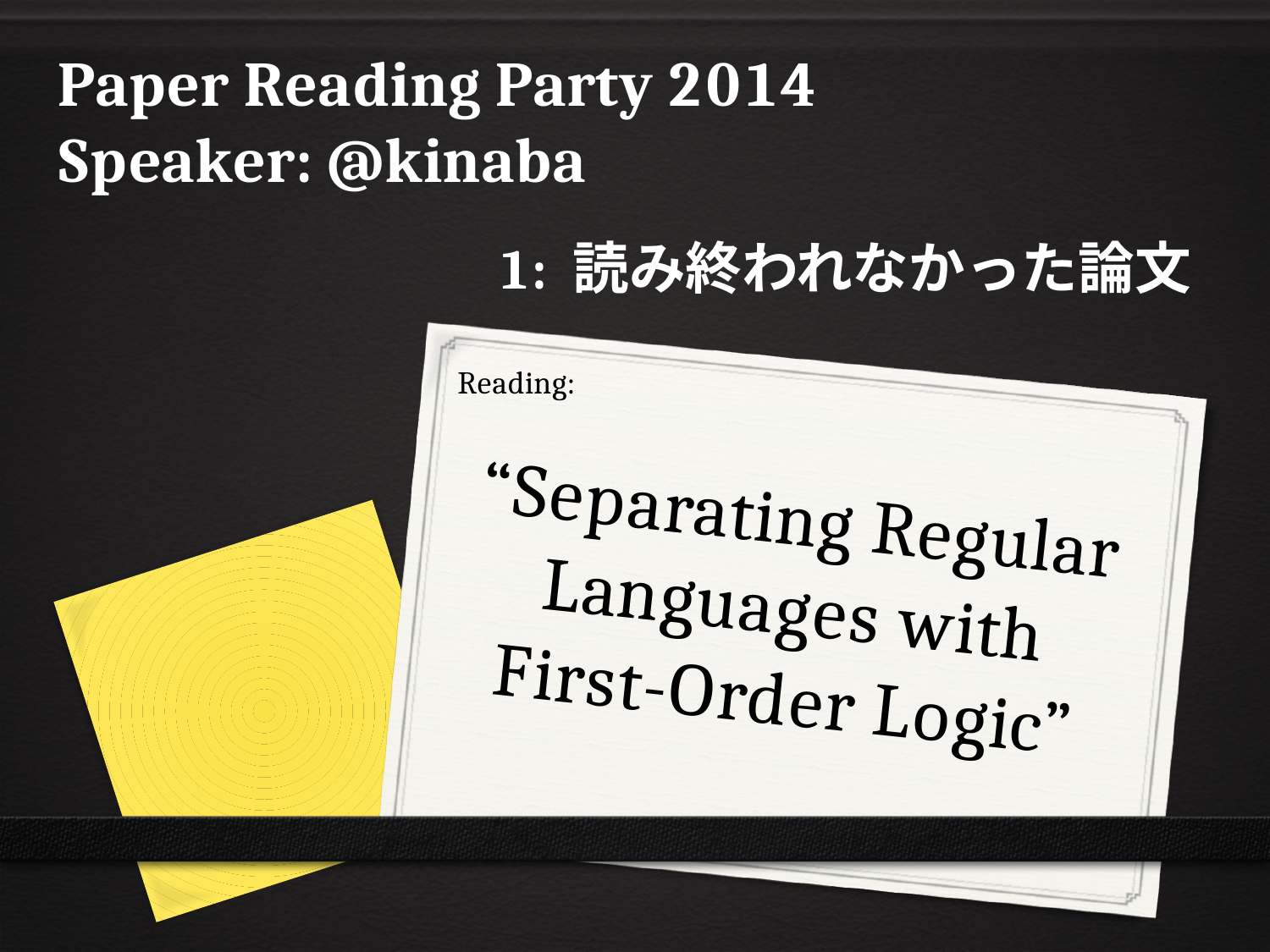

Paper Reading Party 2014
Speaker: @kinaba
1: 読み終われなかった論文
Reading:
# “Separating Regular Languages with First-Order Logic”